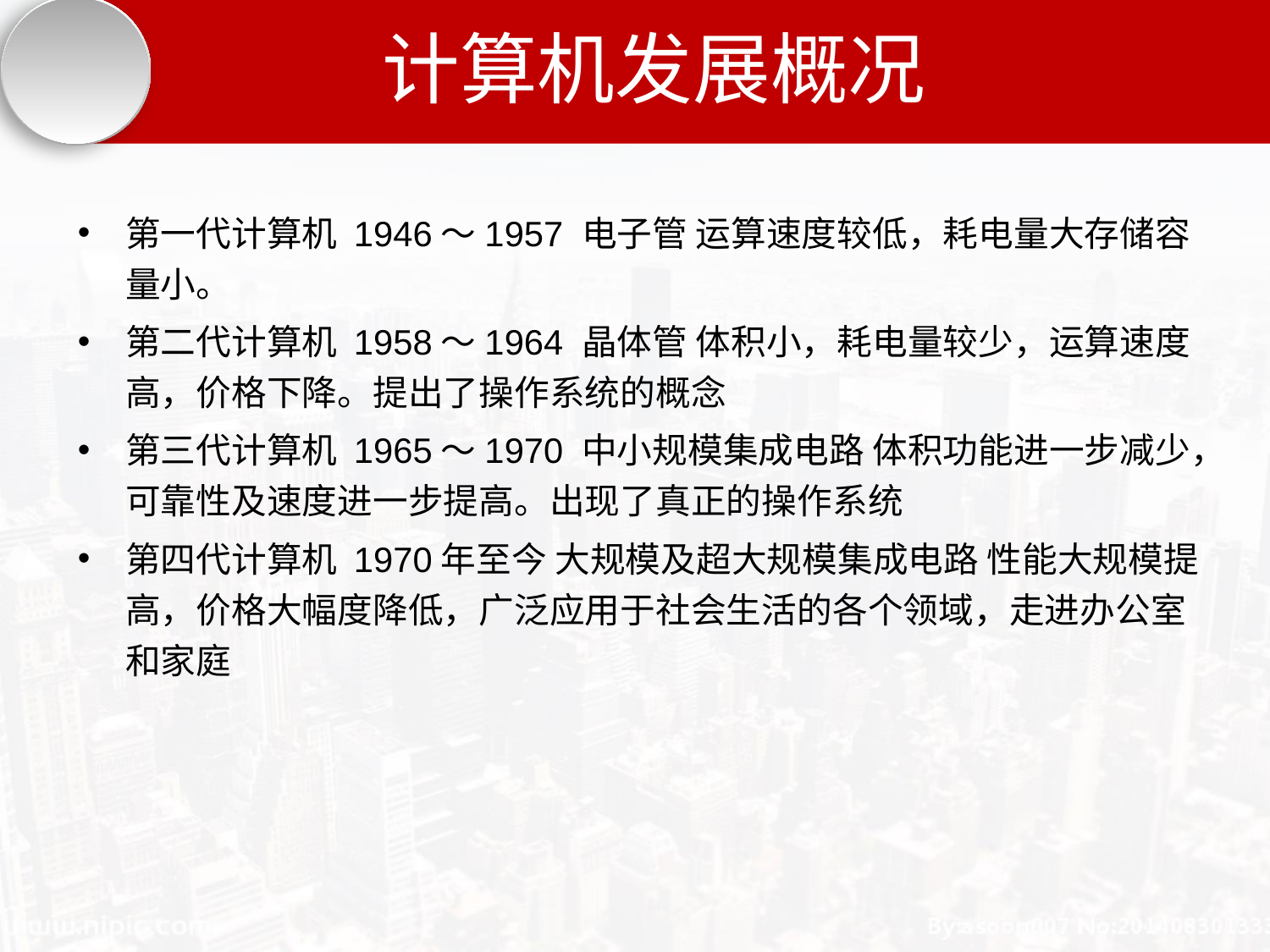

# 计算机发展概况
第一代计算机 1946～1957 电子管 运算速度较低，耗电量大存储容量小。
第二代计算机 1958～1964 晶体管 体积小，耗电量较少，运算速度高，价格下降。提出了操作系统的概念
第三代计算机 1965～1970 中小规模集成电路 体积功能进一步减少，可靠性及速度进一步提高。出现了真正的操作系统
第四代计算机 1970年至今 大规模及超大规模集成电路 性能大规模提高，价格大幅度降低，广泛应用于社会生活的各个领域，走进办公室和家庭
10